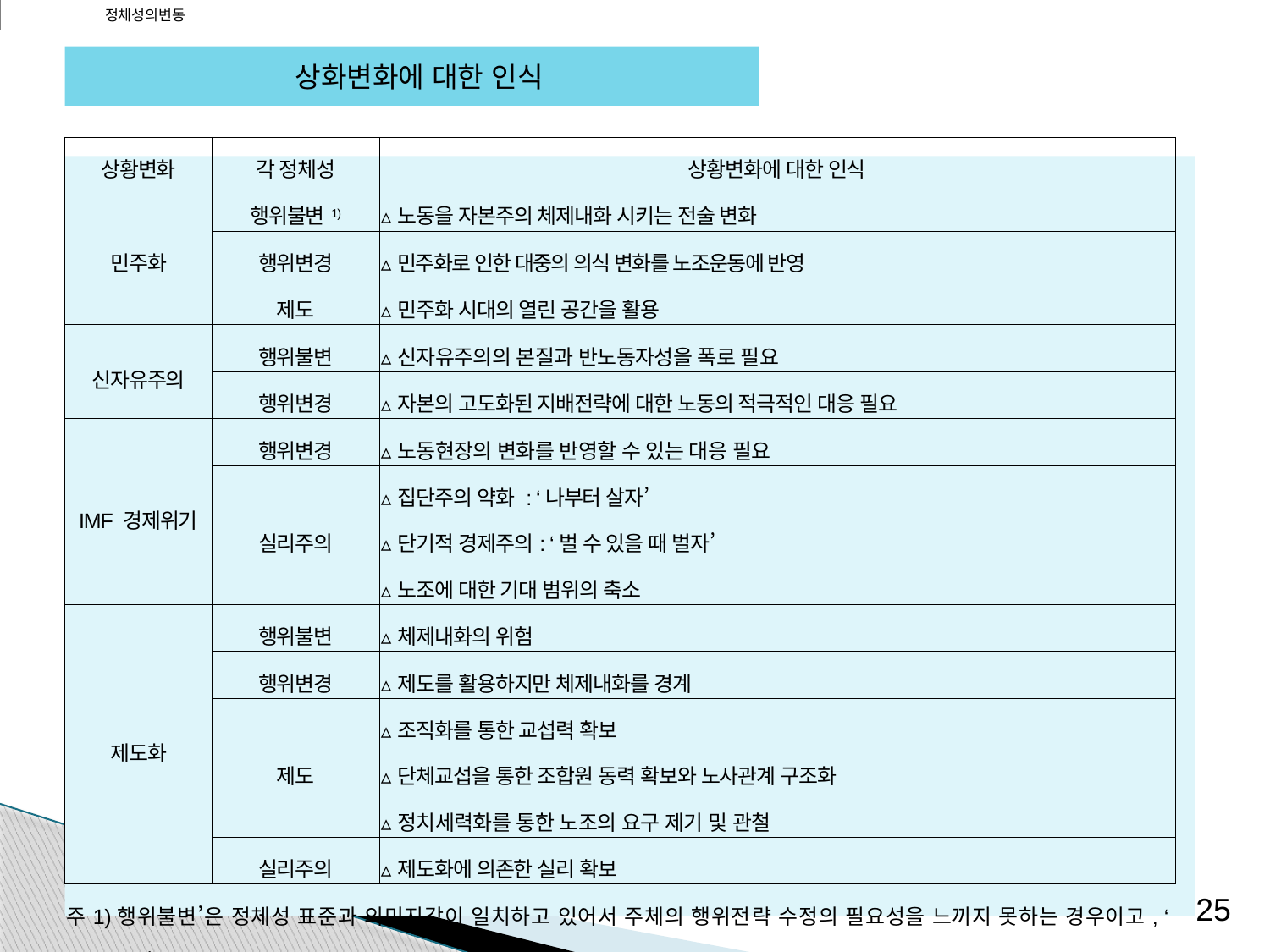

정체성의변동
 상화변화에 대한 인식
|  |  |  |
| --- | --- | --- |
| 상황변화 | 각 정체성 | 상황변화에 대한 인식 |
| 민주화 | 행위불변1) | ▵노동을 자본주의 체제내화 시키는 전술 변화 |
|  | 행위변경 | ▵민주화로 인한 대중의 의식 변화를 노조운동에 반영 |
|  | 제도 | ▵민주화 시대의 열린 공간을 활용 |
| 신자유주의 | 행위불변 | ▵신자유주의의 본질과 반노동자성을 폭로 필요 |
|  | 행위변경 | ▵자본의 고도화된 지배전략에 대한 노동의 적극적인 대응 필요 |
| IMF 경제위기 | 행위변경 | ▵노동현장의 변화를 반영할 수 있는 대응 필요 |
|  | 실리주의 | ▵집단주의 약화 : ‘나부터 살자’ ▵단기적 경제주의: ‘벌 수 있을 때 벌자’ ▵노조에 대한 기대 범위의 축소 |
| 제도화 | 행위불변 | ▵체제내화의 위험 |
|  | 행위변경 | ▵제도를 활용하지만 체제내화를 경계 |
|  | 제도 | ▵조직화를 통한 교섭력 확보 ▵단체교섭을 통한 조합원 동력 확보와 노사관계 구조화 ▵정치세력화를 통한 노조의 요구 제기 및 관철 |
|  | 실리주의 | ▵제도화에 의존한 실리 확보 |
| 주1)행위불변’은 정체성 표준과 의미지각이 일치하고 있어서 주체의 행위전략 수정의 필요성을 느끼지 못하는 경우이고, ‘행위변경’은 정체성 표준과 의미지각에서의 불일치를 인식하고 있어서 의미지각과 정체성 표준의 일치를 위해서 행위 를 변경할 필요성을 느끼고 있는 경우이다. |  |  |

25